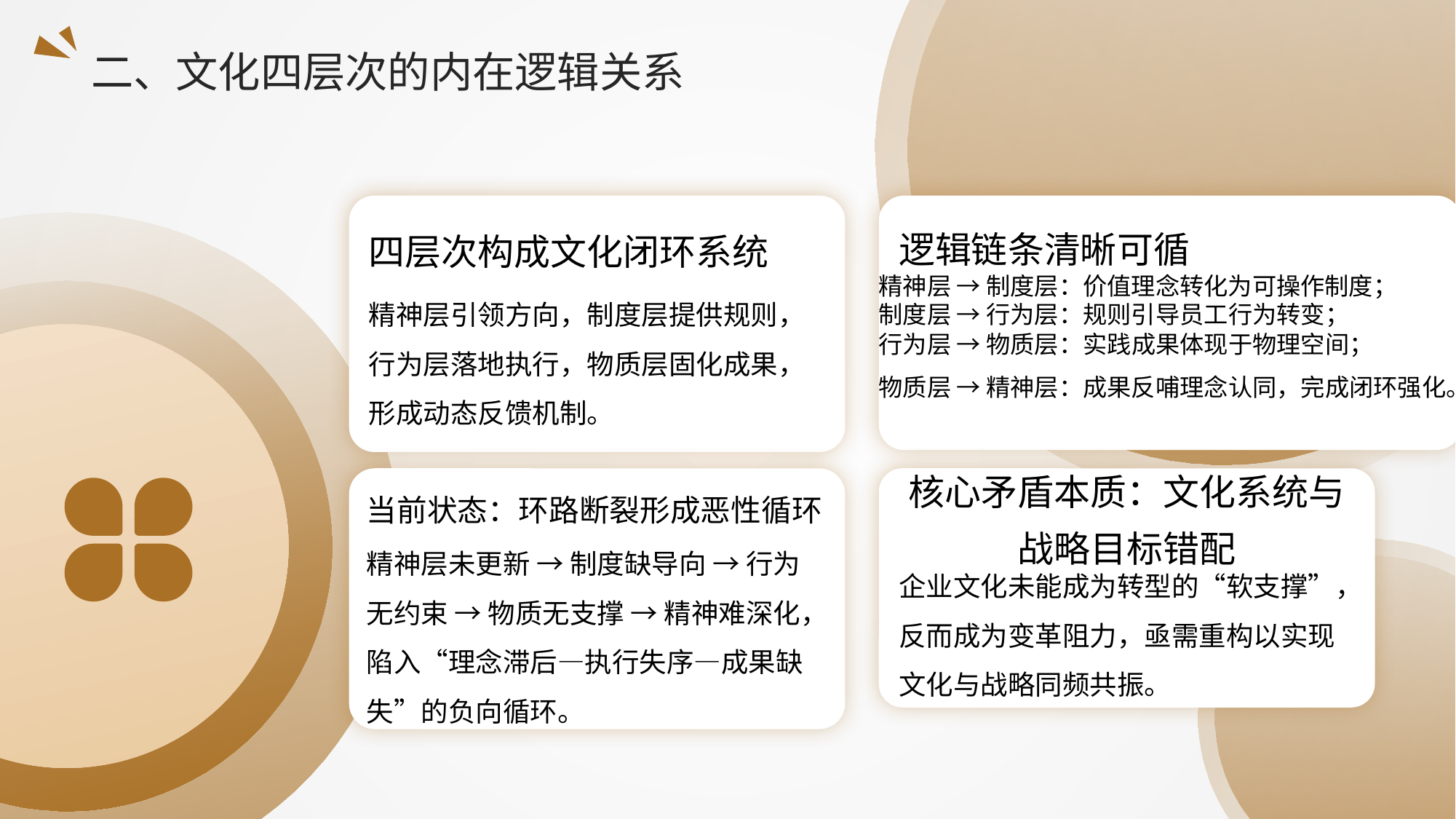

二、文化四层次的内在逻辑关系

逻辑链条清晰可循
四层次构成文化闭环系统

精神层 → 制度层：价值理念转化为可操作制度；
制度层 → 行为层：规则引导员工行为转变；
行为层 → 物质层：实践成果体现于物理空间；
物质层 → 精神层：成果反哺理念认同，完成闭环强化。

精神层引领方向，制度层提供规则，行为层落地执行，物质层固化成果，形成动态反馈机制。

当前状态：环路断裂形成恶性循环

核心矛盾本质：文化系统与战略目标错配
精神层未更新 → 制度缺导向 → 行为无约束 → 物质无支撑 → 精神难深化，陷入“理念滞后—执行失序—成果缺失”的负向循环。
企业文化未能成为转型的“软支撑”，反而成为变革阻力，亟需重构以实现文化与战略同频共振。